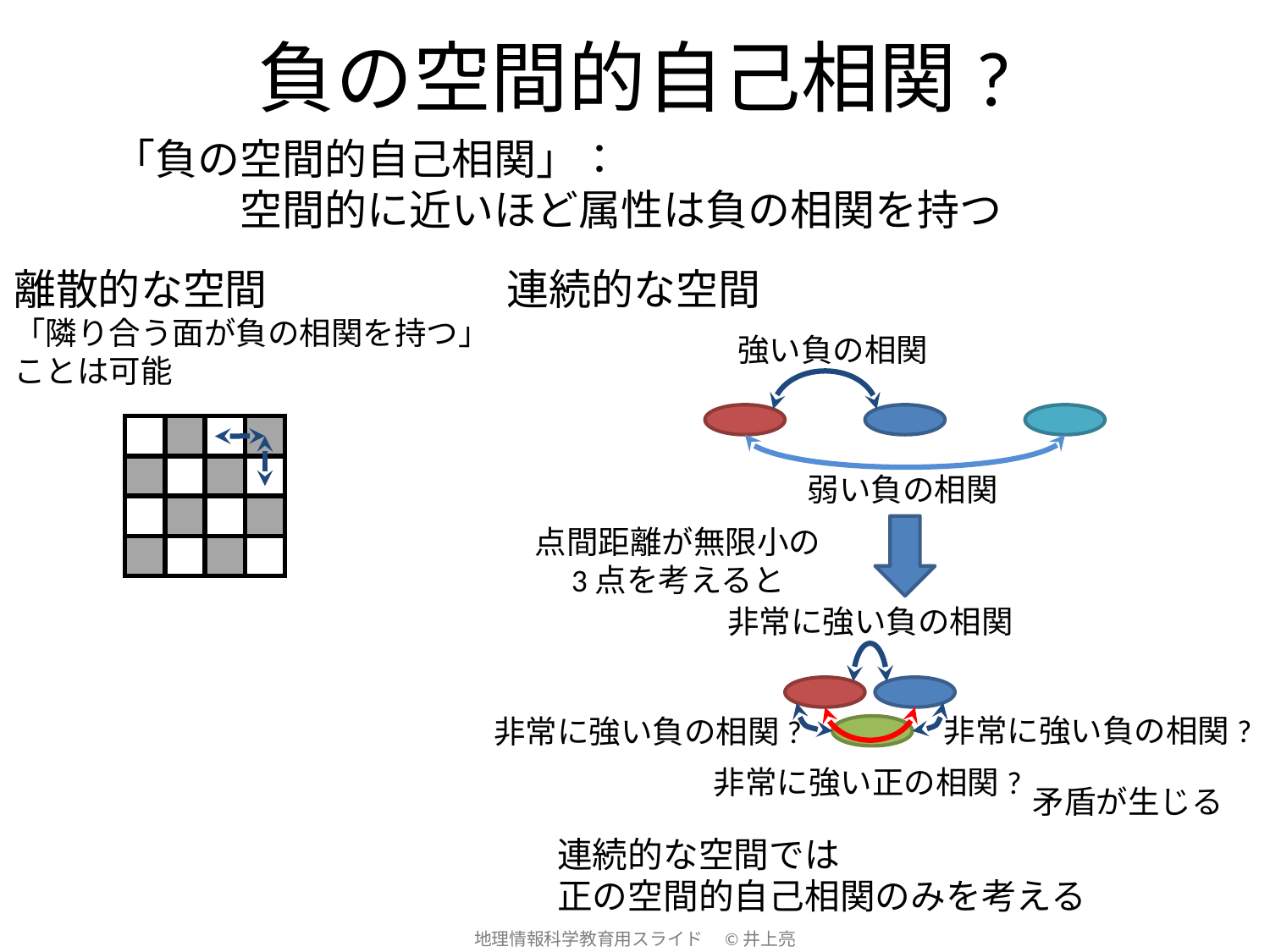

# 負の空間的自己相関?
「負の空間的自己相関」：
	空間的に近いほど属性は負の相関を持つ
離散的な空間
「隣り合う面が負の相関を持つ」
ことは可能
連続的な空間
強い負の相関

|  |  |  |  |
| --- | --- | --- | --- |
|  |  |  |  |
|  |  |  |  |
|  |  |  |  |
弱い負の相関

点間距離が無限小の
3点を考えると
非常に強い負の相関

非常に強い負の相関?
非常に強い負の相関?

非常に強い正の相関?
矛盾が生じる
連続的な空間では
正の空間的自己相関のみを考える